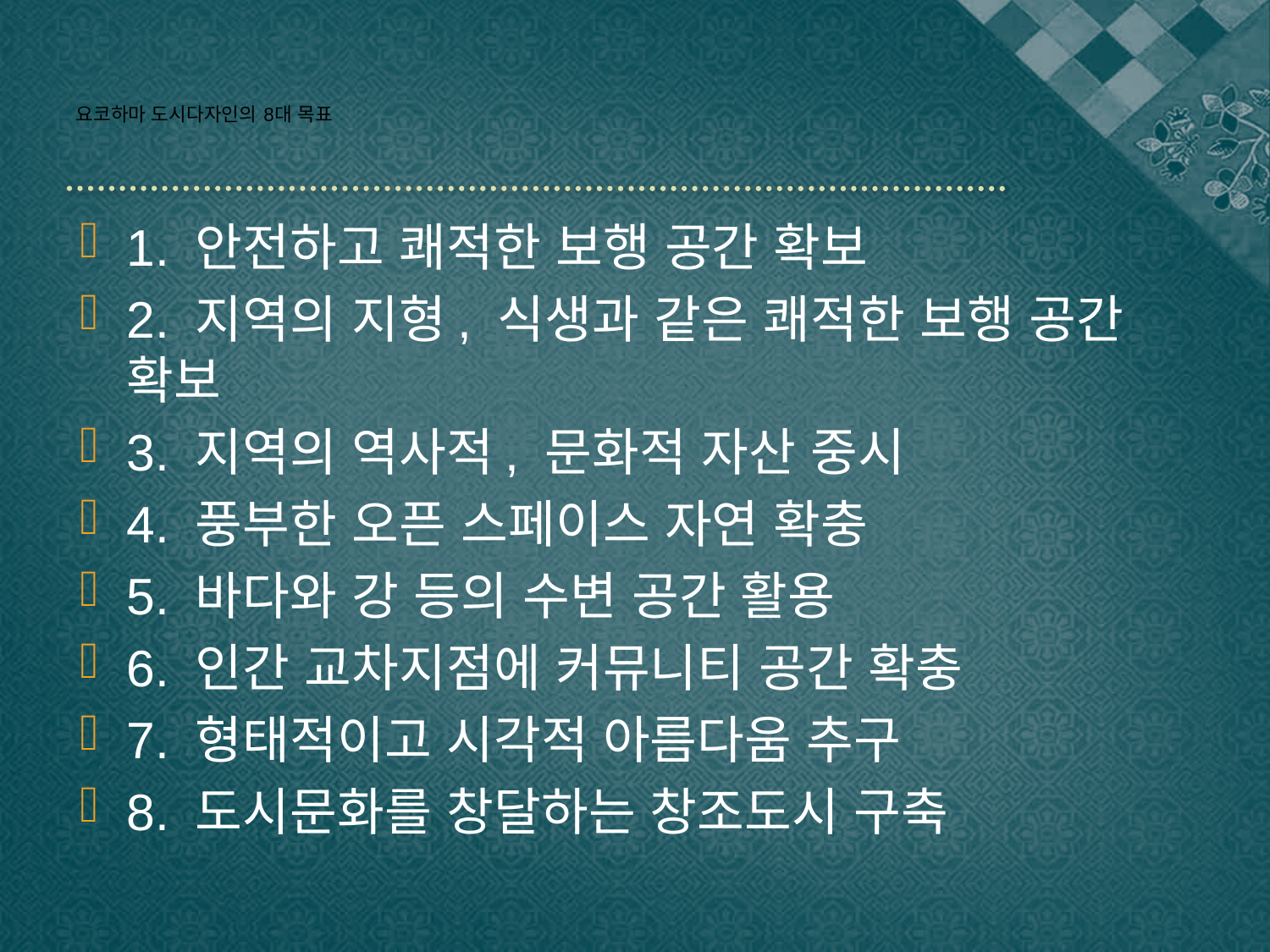

# 요코하마 도시다자인의 8대 목표
1. 안전하고 쾌적한 보행 공간 확보
2. 지역의 지형, 식생과 같은 쾌적한 보행 공간 확보
3. 지역의 역사적, 문화적 자산 중시
4. 풍부한 오픈 스페이스 자연 확충
5. 바다와 강 등의 수변 공간 활용
6. 인간 교차지점에 커뮤니티 공간 확충
7. 형태적이고 시각적 아름다움 추구
8. 도시문화를 창달하는 창조도시 구축